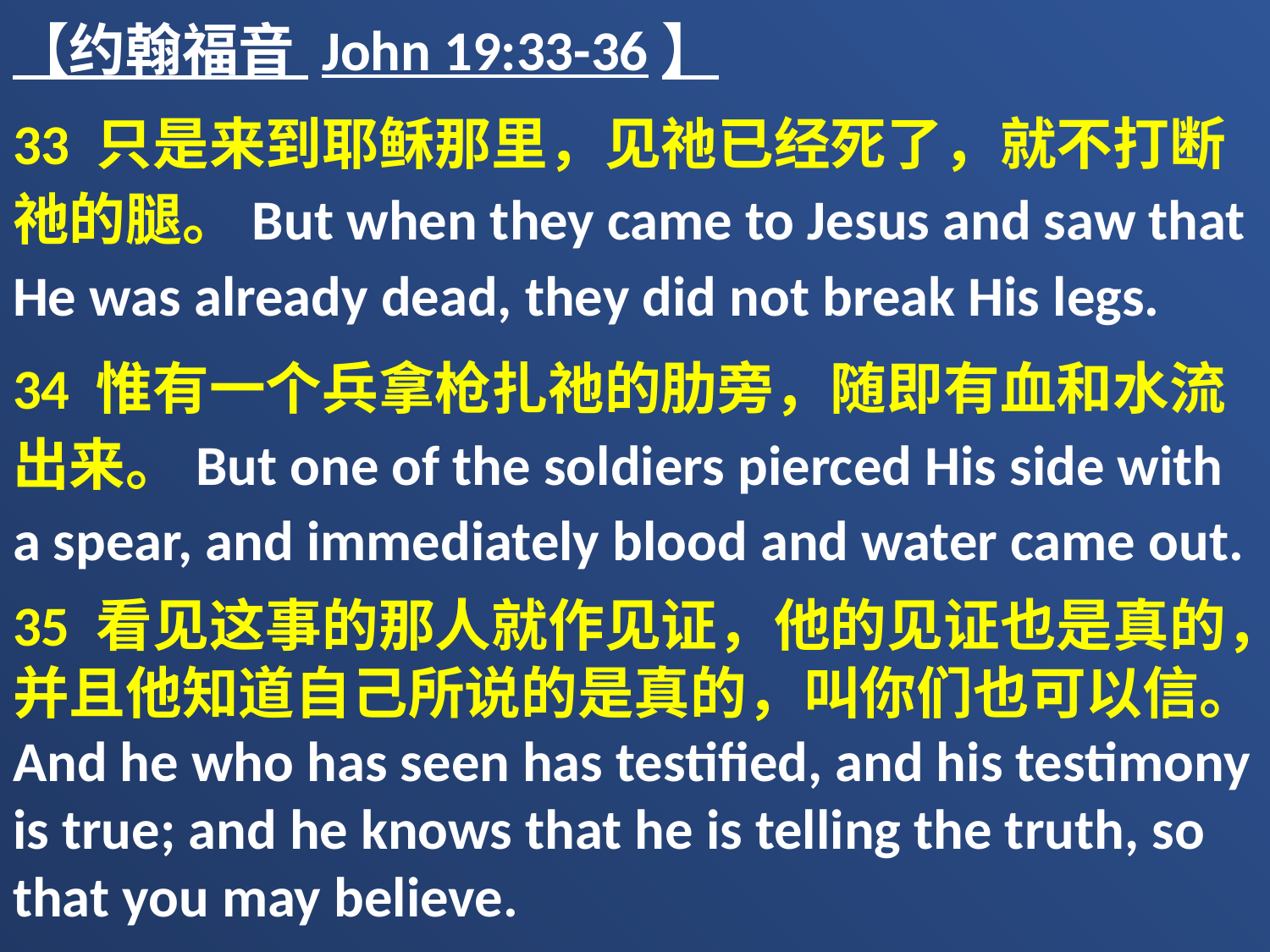

【约翰福音 John 19:33-36】
33 只是来到耶稣那里，见祂已经死了，就不打断祂的腿。But when they came to Jesus and saw that He was already dead, they did not break His legs.
34 惟有一个兵拿枪扎祂的肋旁，随即有血和水流出来。But one of the soldiers pierced His side with a spear, and immediately blood and water came out.
35 看见这事的那人就作见证，他的见证也是真的，并且他知道自己所说的是真的，叫你们也可以信。And he who has seen has testified, and his testimony is true; and he knows that he is telling the truth, so that you may believe.